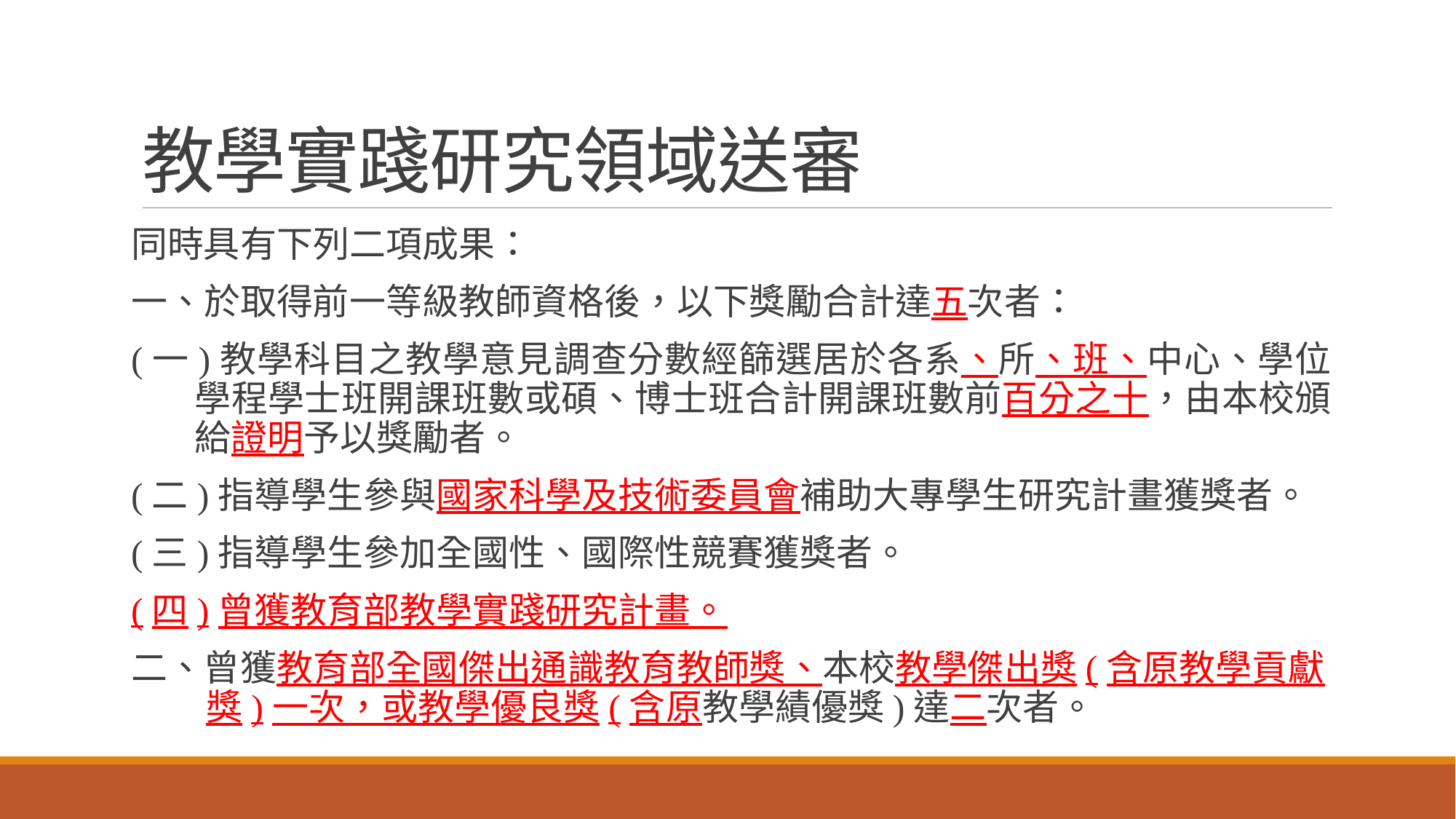

# 教學實踐研究領域送審
同時具有下列二項成果：
一、於取得前一等級教師資格後，以下獎勵合計達五次者：
(一)教學科目之教學意見調查分數經篩選居於各系、所、班、中心、學位學程學士班開課班數或碩、博士班合計開課班數前百分之十，由本校頒給證明予以獎勵者。
(二)指導學生參與國家科學及技術委員會補助大專學生研究計畫獲獎者。
(三)指導學生參加全國性、國際性競賽獲獎者。
(四)曾獲教育部教學實踐研究計畫。
二、曾獲教育部全國傑出通識教育教師獎、本校教學傑出獎(含原教學貢獻獎)一次，或教學優良獎(含原教學績優獎)達二次者。